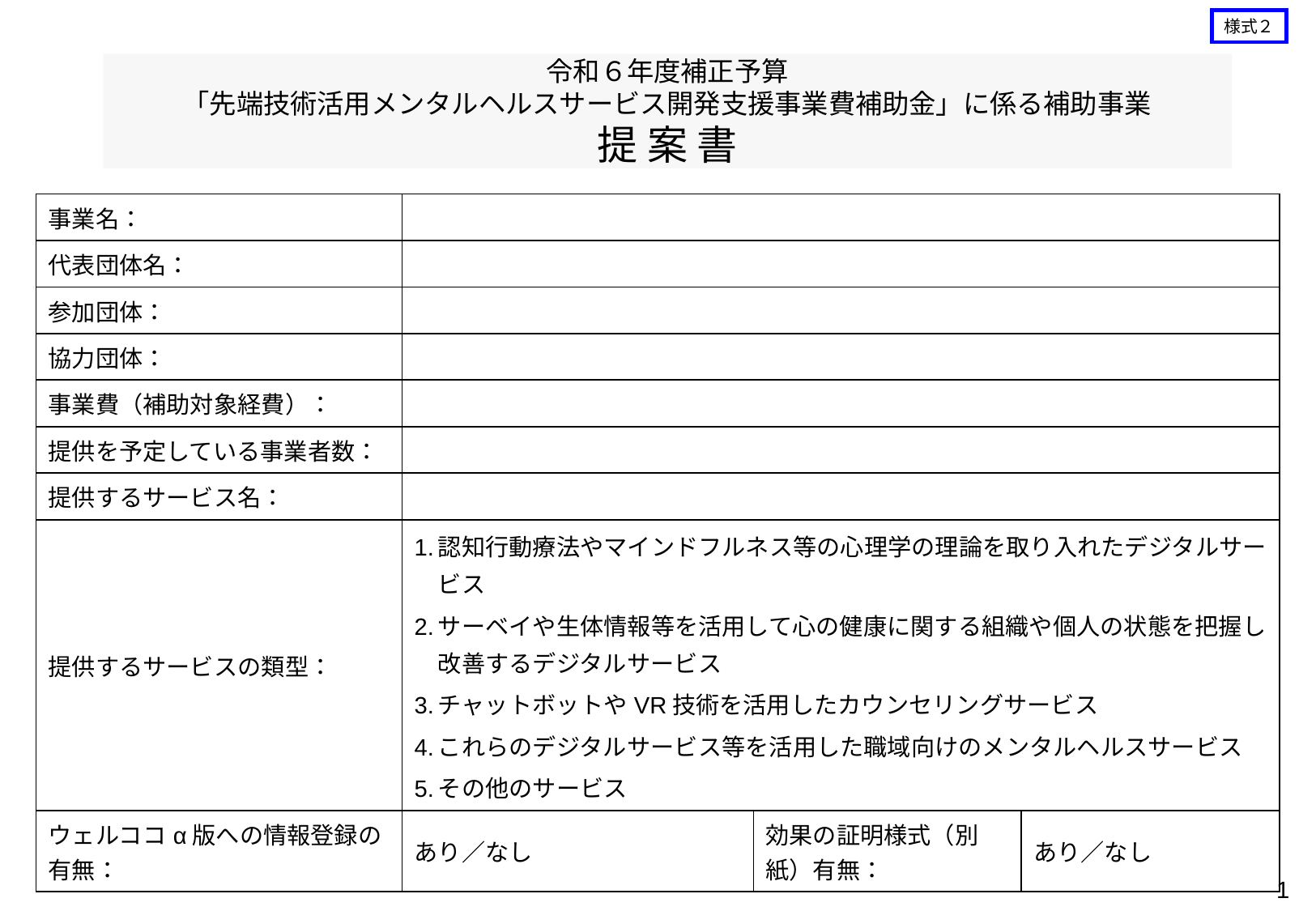

| 事業名： |  |  |  |
| --- | --- | --- | --- |
| 代表団体名： |  |  |  |
| 参加団体： |  |  |  |
| 協力団体： |  |  |  |
| 事業費（補助対象経費）： |  |  |  |
| 提供を予定している事業者数： |  |  |  |
| 提供するサービス名： |  |  |  |
| 提供するサービスの類型： | 認知行動療法やマインドフルネス等の心理学の理論を取り入れたデジタルサービス サーベイや生体情報等を活用して心の健康に関する組織や個人の状態を把握し改善するデジタルサービス チャットボットやVR技術を活用したカウンセリングサービス これらのデジタルサービス等を活用した職域向けのメンタルヘルスサービス その他のサービス |  |  |
| ウェルココα版への情報登録の有無： | あり／なし | 効果の証明様式（別紙）有無： | あり／なし |